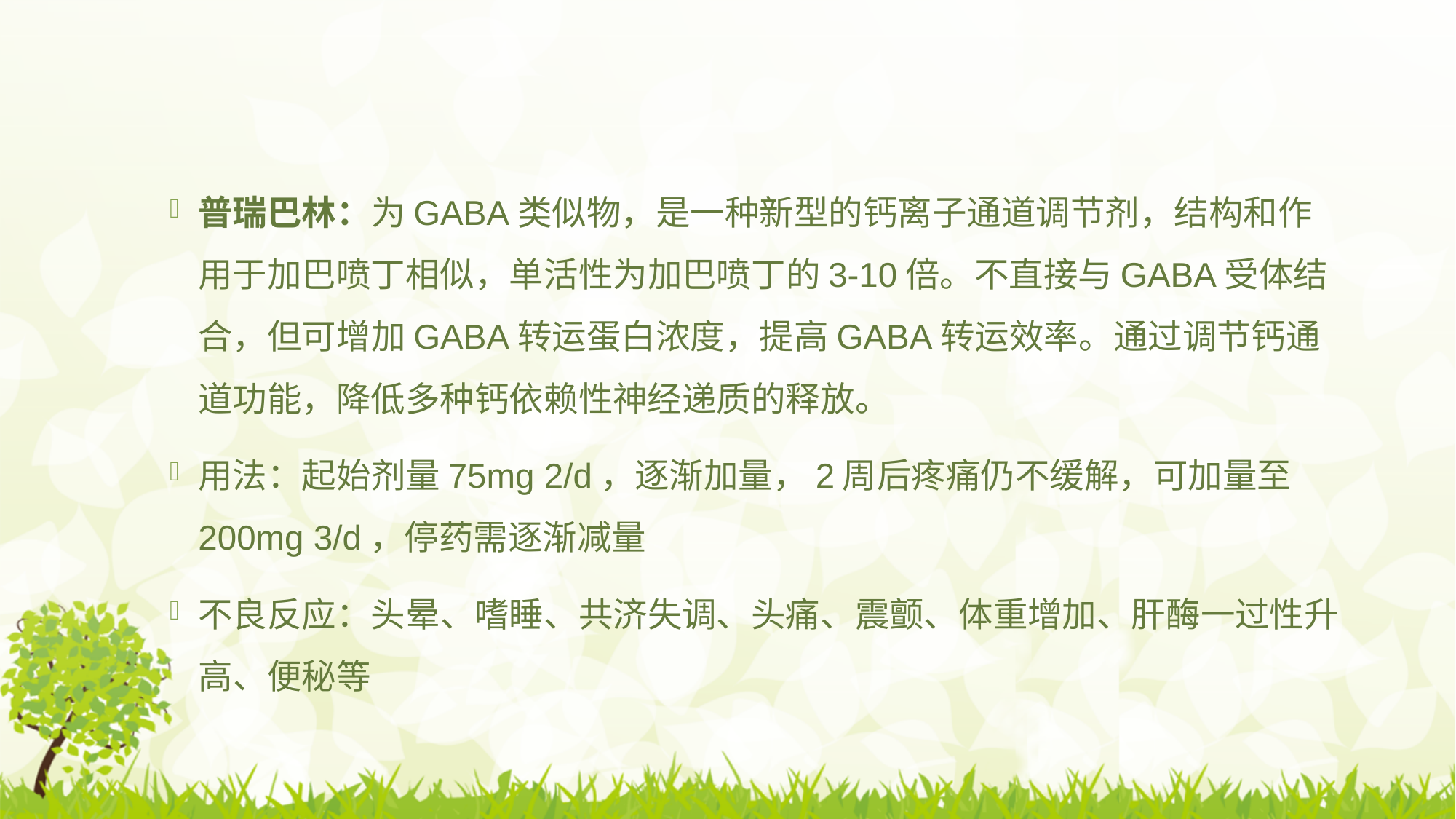

#
普瑞巴林：为GABA类似物，是一种新型的钙离子通道调节剂，结构和作用于加巴喷丁相似，单活性为加巴喷丁的3-10倍。不直接与GABA受体结合，但可增加GABA转运蛋白浓度，提高GABA转运效率。通过调节钙通道功能，降低多种钙依赖性神经递质的释放。
用法：起始剂量75mg 2/d，逐渐加量，2周后疼痛仍不缓解，可加量至200mg 3/d，停药需逐渐减量
不良反应：头晕、嗜睡、共济失调、头痛、震颤、体重增加、肝酶一过性升高、便秘等